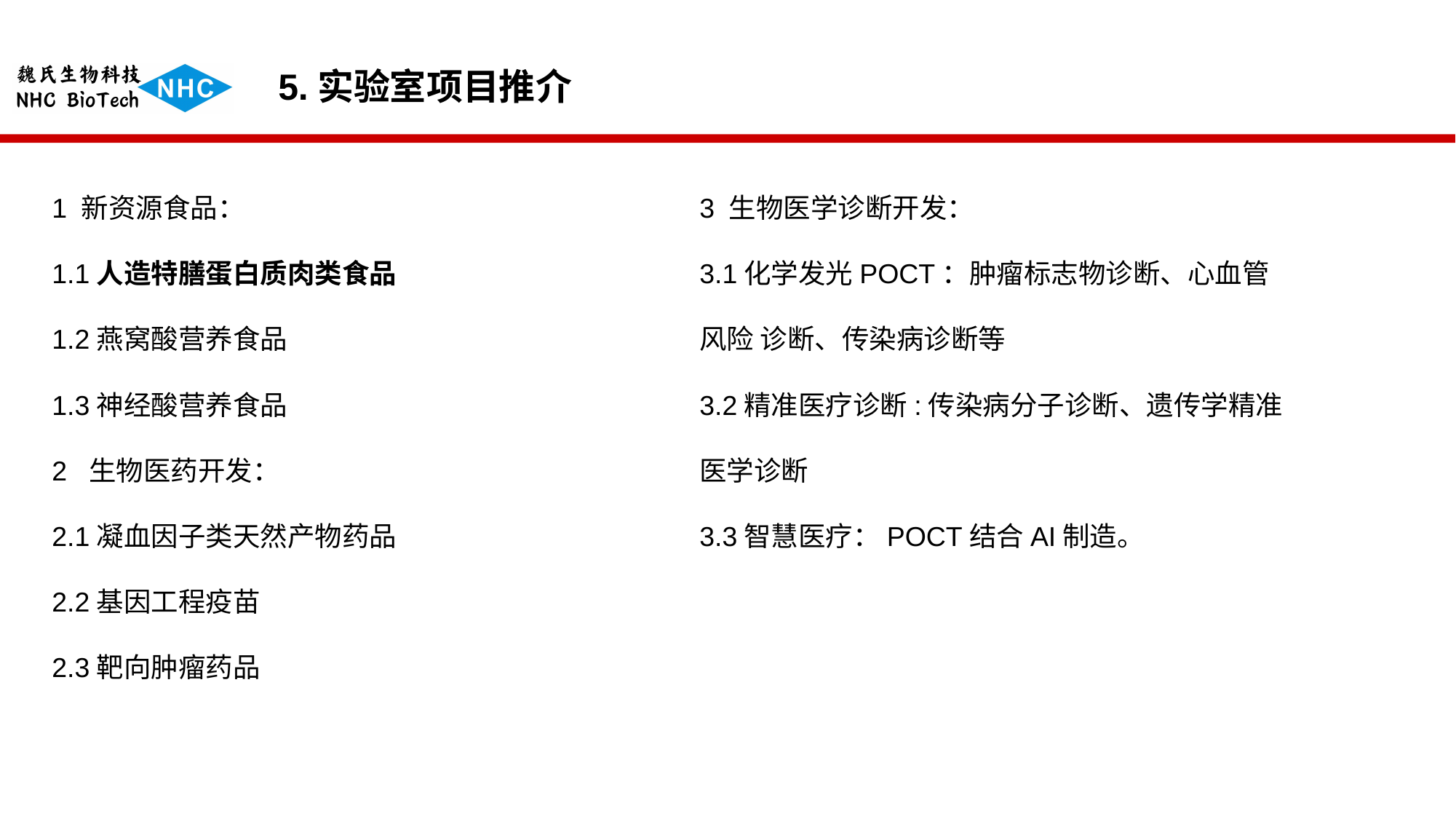

5.实验室项目推介
1 新资源食品：
1.1人造特膳蛋白质肉类食品
1.2燕窝酸营养食品
1.3神经酸营养食品
2  生物医药开发：
2.1凝血因子类天然产物药品
2.2基因工程疫苗
2.3靶向肿瘤药品

3 生物医学诊断开发：
3.1化学发光POCT：肿瘤标志物诊断、心血管风险 诊断、传染病诊断等
3.2精准医疗诊断:传染病分子诊断、遗传学精准医学诊断
3.3智慧医疗：POCT结合AI制造。